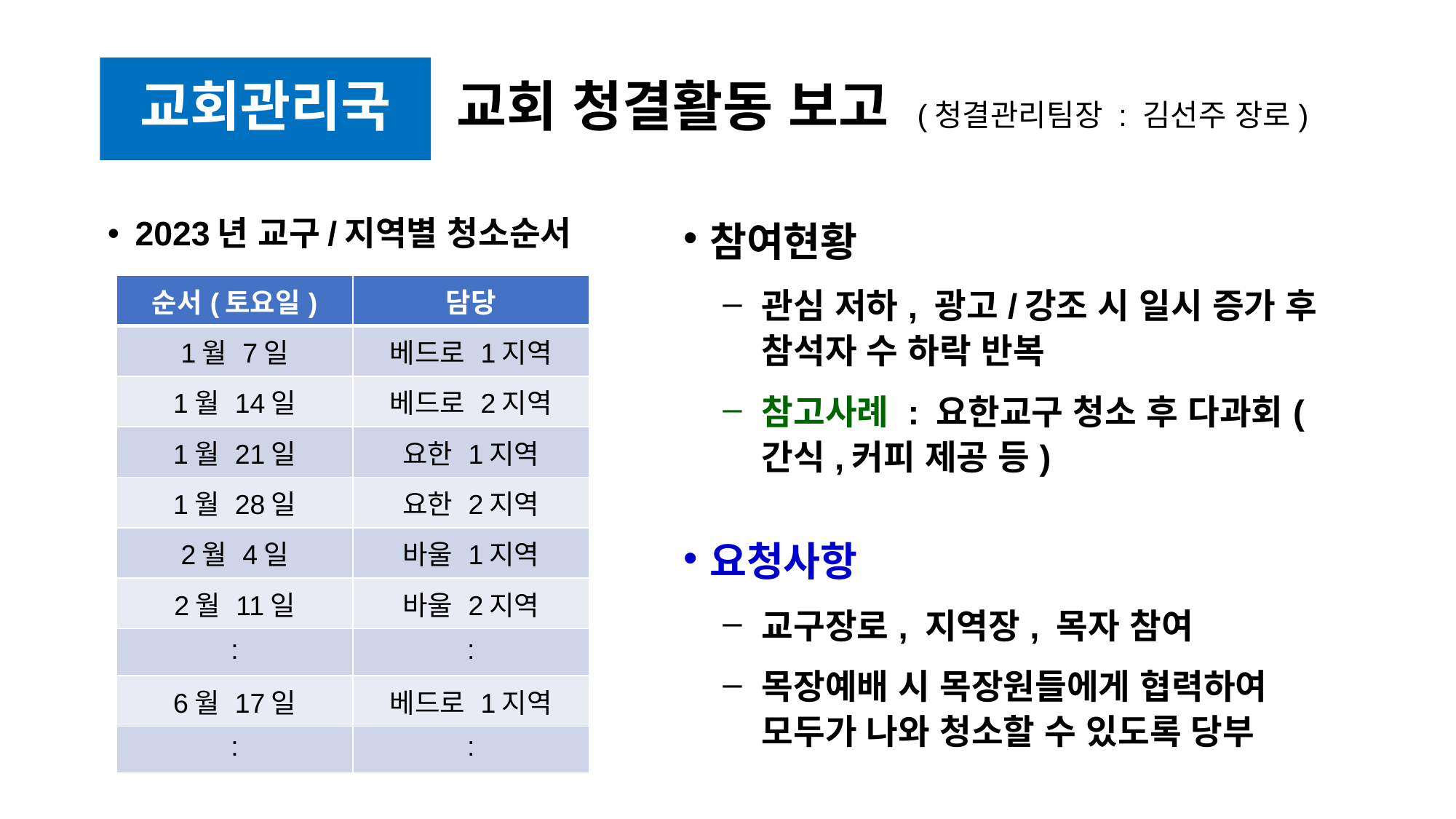

# 교회 청결활동 보고 (청결관리팀장 : 김선주 장로)
교회관리국
참여현황
관심 저하, 광고/강조 시 일시 증가 후 참석자 수 하락 반복
참고사례 : 요한교구 청소 후 다과회(간식,커피 제공 등)

요청사항
교구장로, 지역장, 목자 참여
목장예배 시 목장원들에게 협력하여 모두가 나와 청소할 수 있도록 당부
2023년 교구/지역별 청소순서
| 순서(토요일) | 담당 |
| --- | --- |
| 1월 7일 | 베드로 1지역 |
| 1월 14일 | 베드로 2지역 |
| 1월 21일 | 요한 1지역 |
| 1월 28일 | 요한 2지역 |
| 2월 4일 | 바울 1지역 |
| 2월 11일 | 바울 2지역 |
| : | : |
| 6월 17일 | 베드로 1지역 |
| : | : |